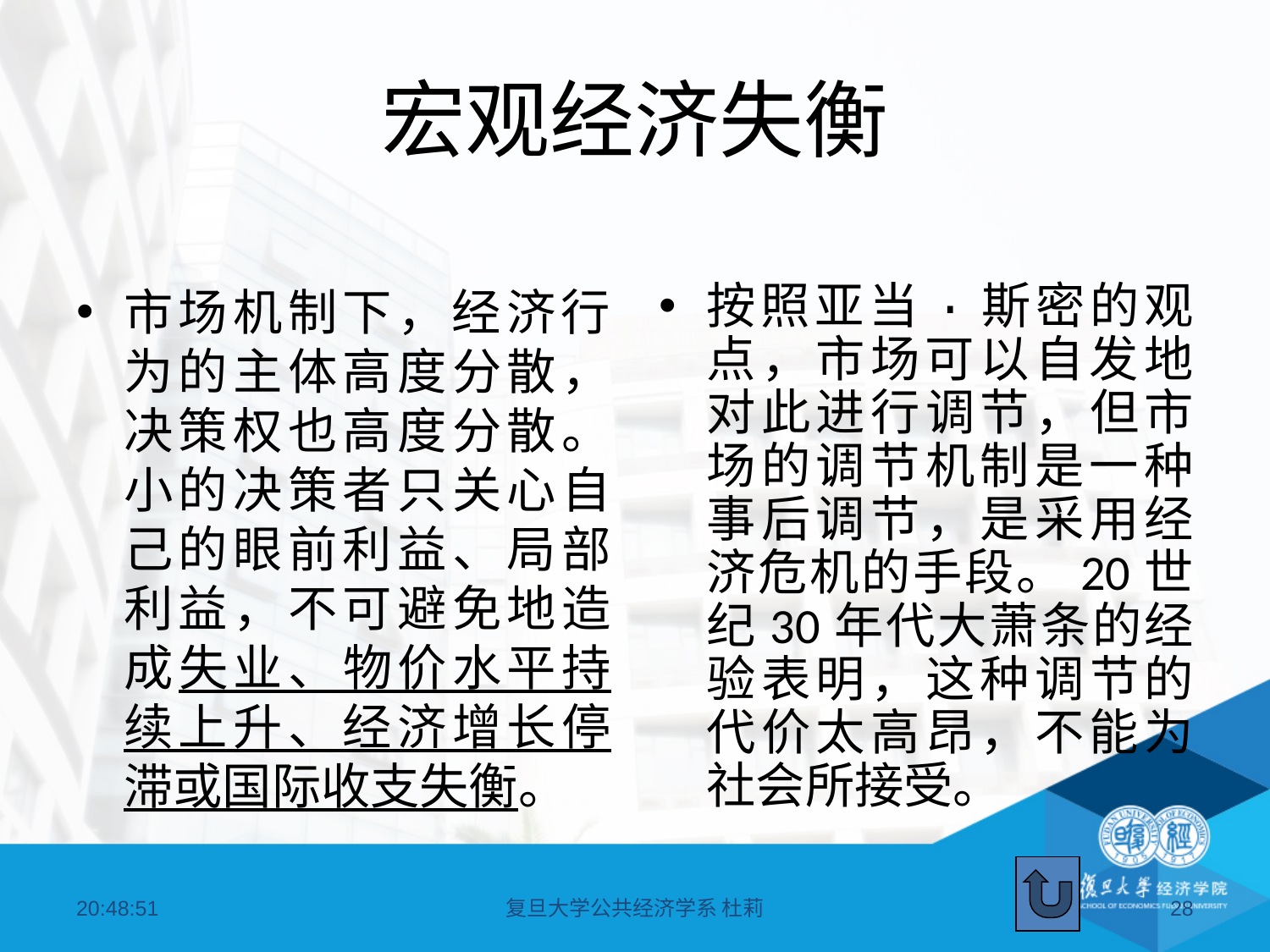

# 宏观经济失衡
市场机制下，经济行为的主体高度分散，决策权也高度分散。小的决策者只关心自己的眼前利益、局部利益，不可避免地造成失业、物价水平持续上升、经济增长停滞或国际收支失衡。
按照亚当·斯密的观点，市场可以自发地对此进行调节，但市场的调节机制是一种事后调节，是采用经济危机的手段。20世纪30年代大萧条的经验表明，这种调节的代价太高昂，不能为社会所接受。

20:48:51
复旦大学公共经济学系 杜莉
28